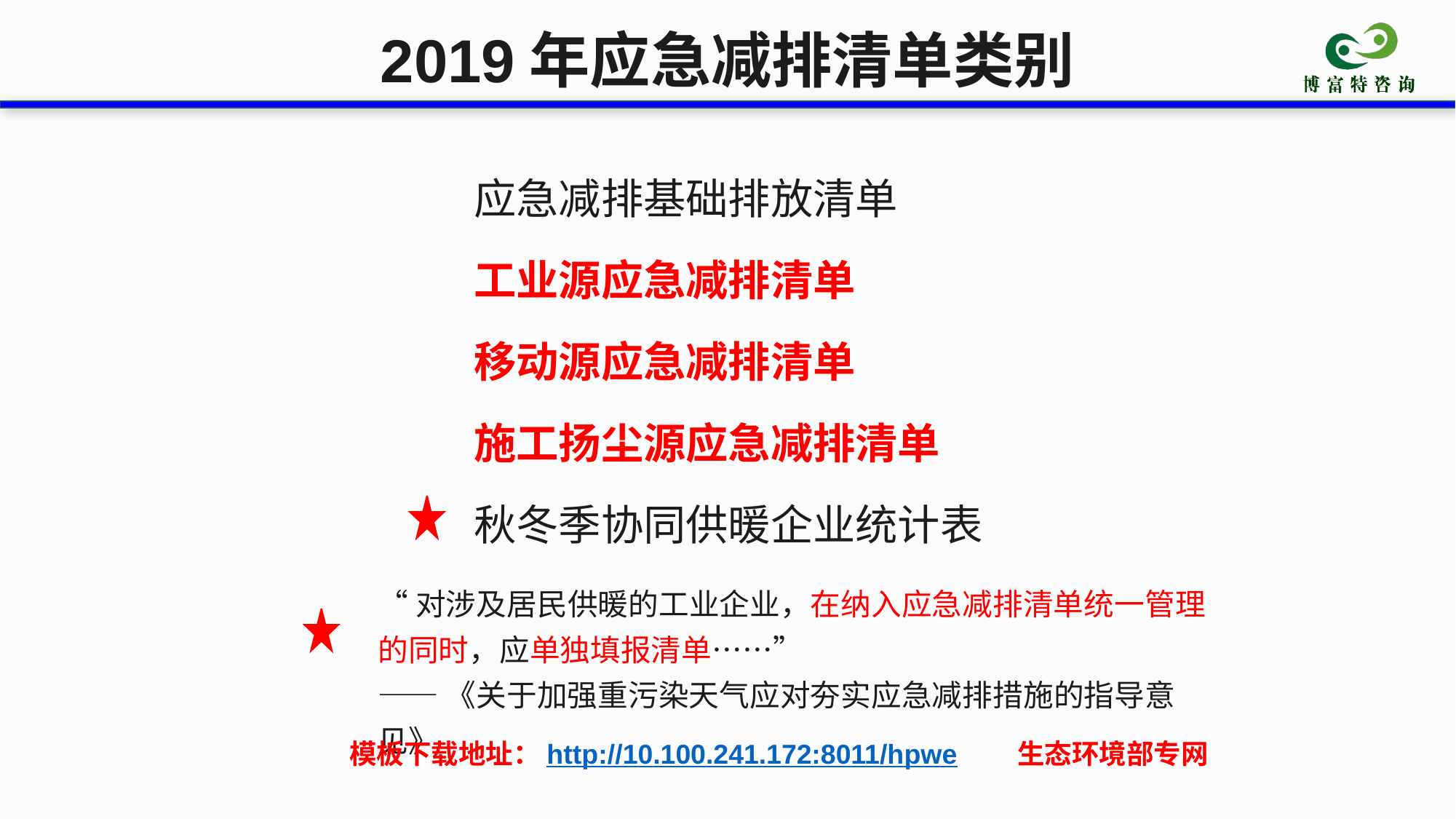

2019年应急减排清单类别

应急减排基础排放清单
工业源应急减排清单
移动源应急减排清单
施工扬尘源应急减排清单
秋冬季协同供暖企业统计表

“对涉及居民供暖的工业企业，在纳入应急减排清单统一管理的同时，应单独填报清单……”
——《关于加强重污染天气应对夯实应急减排措施的指导意见》

模板下载地址：http://10.100.241.172:8011/hpwe       生态环境部专网